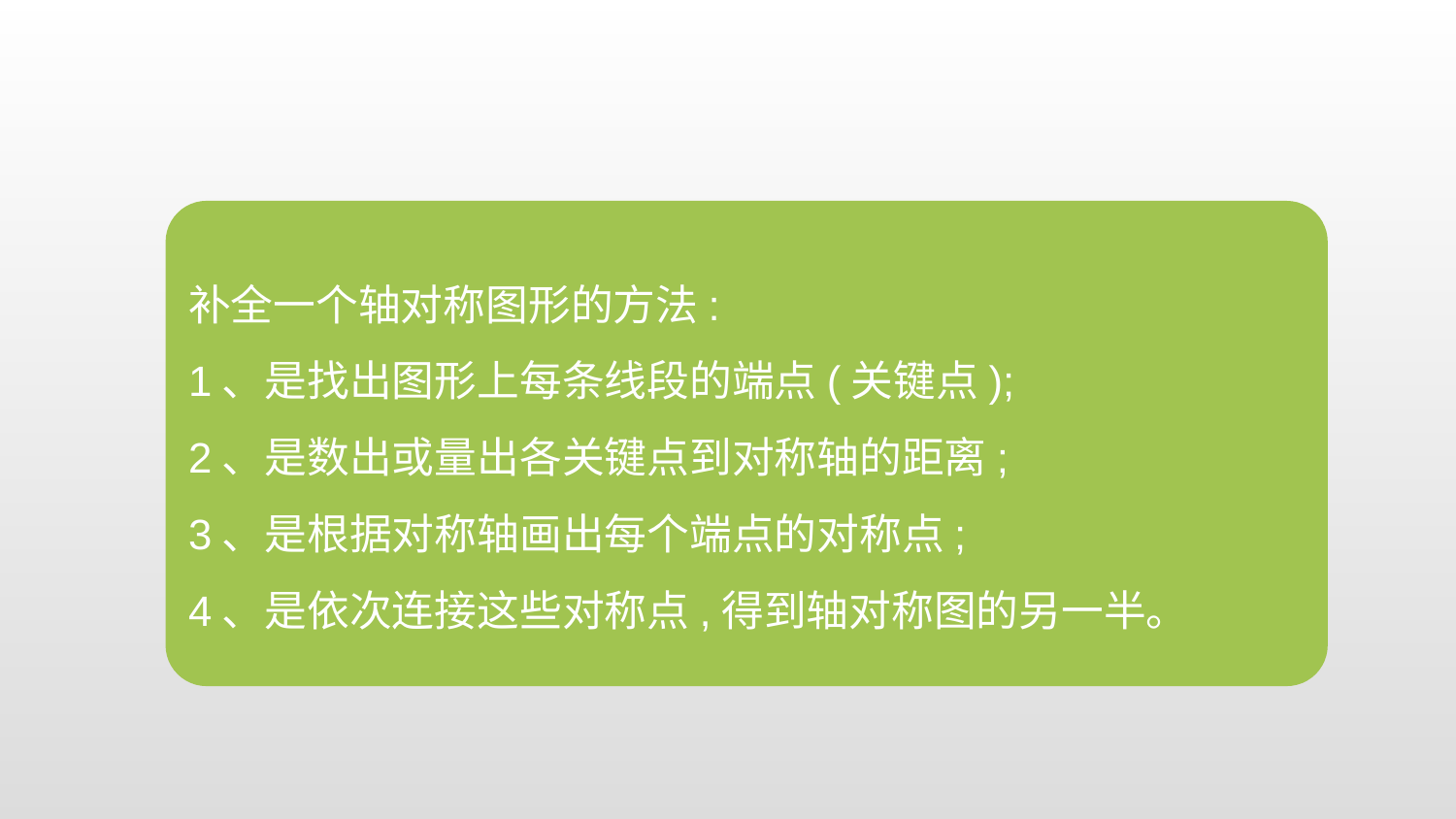

补全一个轴对称图形的方法:
1、是找出图形上每条线段的端点(关键点);
2、是数出或量出各关键点到对称轴的距离;
3、是根据对称轴画出每个端点的对称点;
4、是依次连接这些对称点,得到轴对称图的另一半。